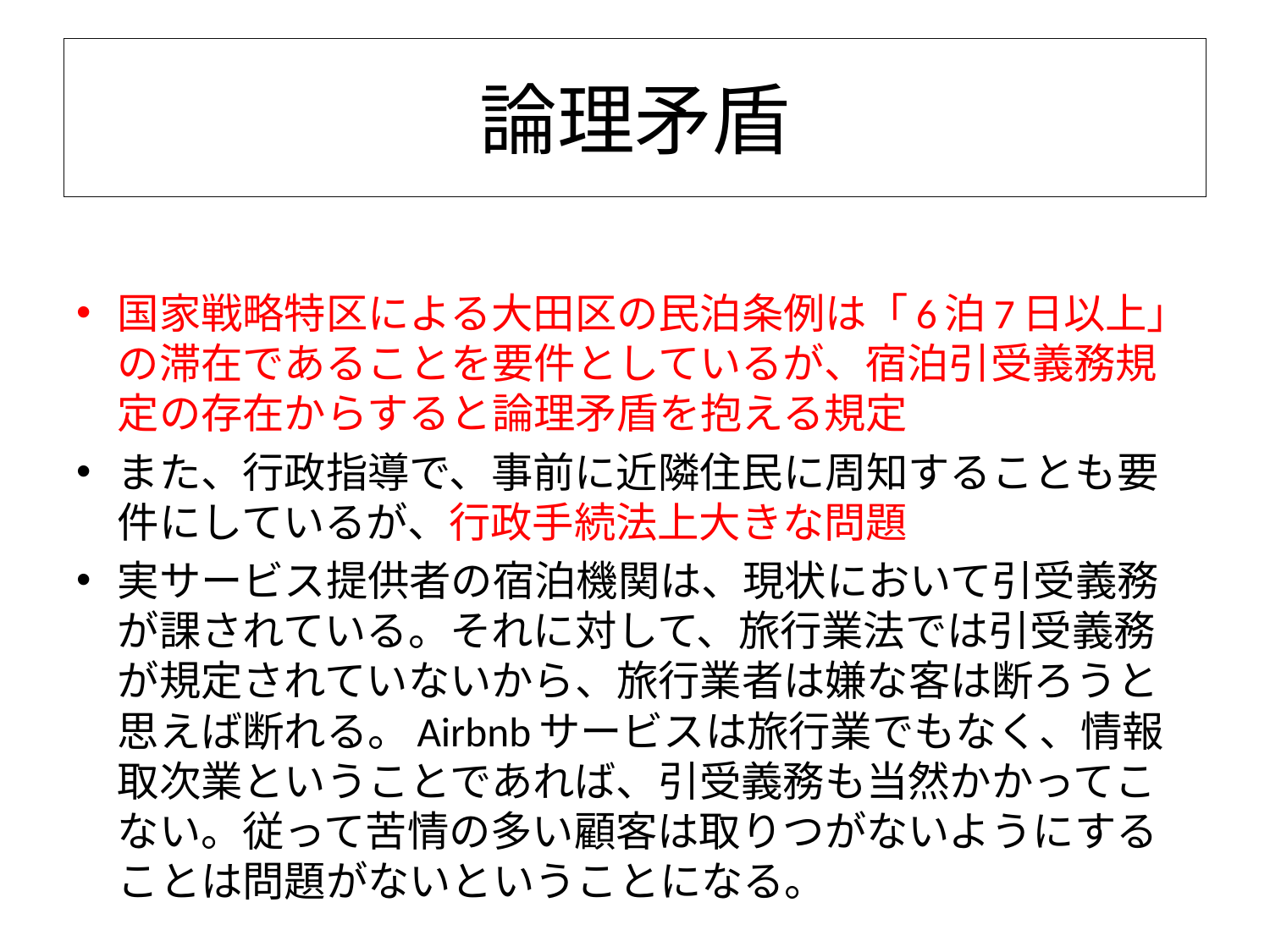

# 論理矛盾

国家戦略特区による大田区の民泊条例は「6泊7日以上」の滞在であることを要件としているが、宿泊引受義務規定の存在からすると論理矛盾を抱える規定
また、行政指導で、事前に近隣住民に周知することも要件にしているが、行政手続法上大きな問題
実サービス提供者の宿泊機関は、現状において引受義務が課されている。それに対して、旅行業法では引受義務が規定されていないから、旅行業者は嫌な客は断ろうと思えば断れる。Airbnbサービスは旅行業でもなく、情報取次業ということであれば、引受義務も当然かかってこない。従って苦情の多い顧客は取りつがないようにすることは問題がないということになる。